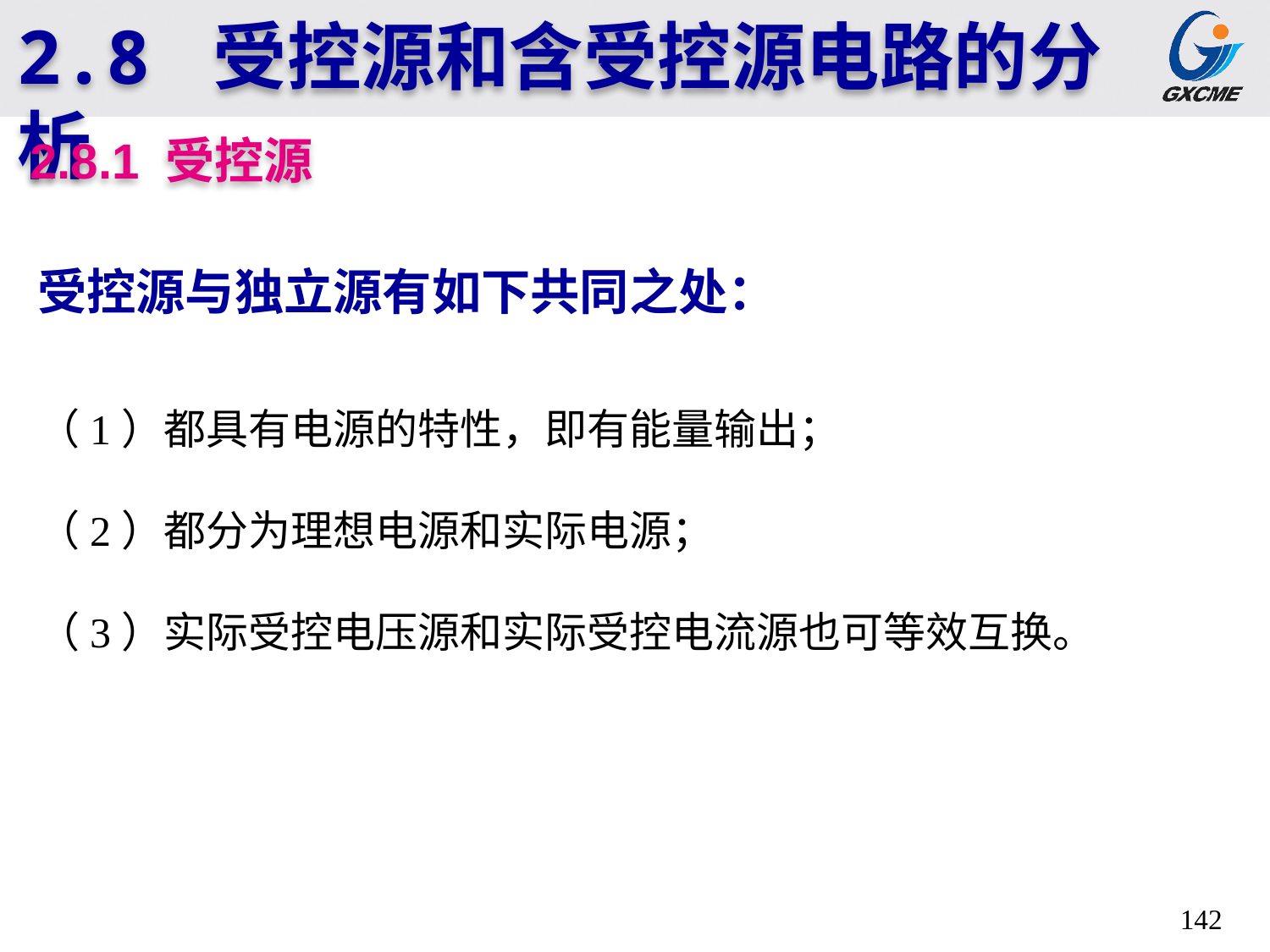

2.8 受控源和含受控源电路的分析
2.8.1 受控源
受控源与独立源有如下共同之处：
（1）都具有电源的特性，即有能量输出；
（2）都分为理想电源和实际电源；
（3）实际受控电压源和实际受控电流源也可等效互换。
142